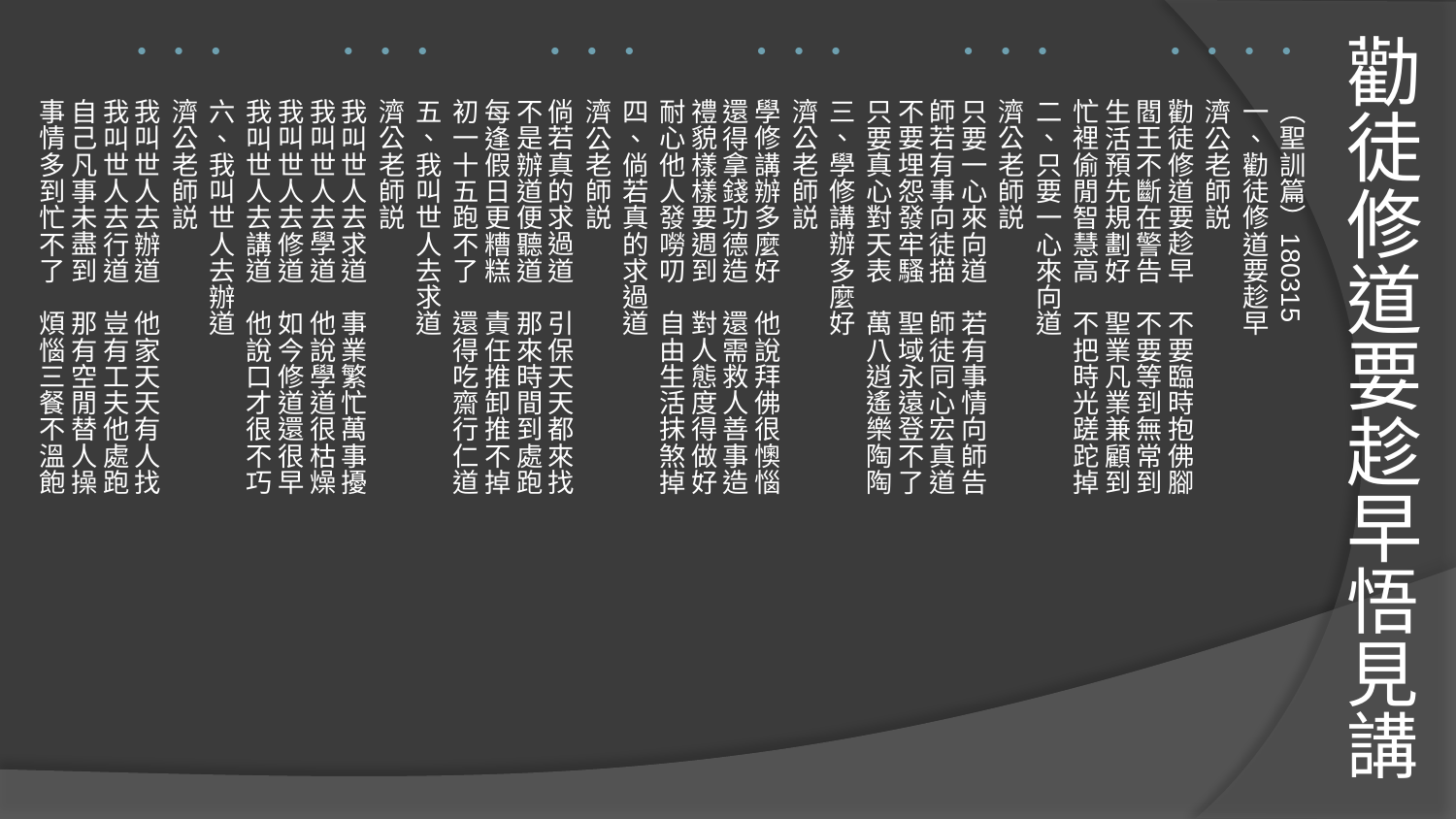

# 勸徒修道要趁早悟見講
（聖訓篇）180315
一、勸徒修道要趁早
濟公老師説
勸徒修道要趁早　不要臨時抱佛腳
閻王不斷在警告　不要等到無常到
生活預先規劃好　聖業凡業兼顧到
忙裡偷閒智慧高　不把時光蹉跎掉
二、只要一心來向道
濟公老師説
只要一心來向道　若有事情向師告
師若有事向徒描　師徒同心宏真道
不要埋怨發牢騷　聖域永遠登不了
只要真心對天表　萬八逍遙樂陶陶
三、學修講辦多麼好
濟公老師説
學修講辦多麼好　他說拜佛很懊惱
還得拿錢功德造　還需救人善事造
禮貌樣樣要週到　對人態度得做好
耐心他人發嘮叨　自由生活抹煞掉
四、倘若真的求過道
濟公老師説
倘若真的求過道　引保天天都來找
不是辦道便聽道　那來時間到處跑
每逢假日更糟糕　責任推卸推不掉
初一十五跑不了　還得吃齋行仁道
五、我叫世人去求道
濟公老師説
我叫世人去求道　事業繁忙萬事擾
我叫世人去學道　他說學道很枯燥
我叫世人去修道　如今修道還很早
我叫世人去講道　他說口才很不巧
六、我叫世人去辦道
濟公老師説
我叫世人去辦道　他家天天有人找
我叫世人去行道　豈有工夫他處跑
自己凡事未盡到　那有空閒替人操
事情多到忙不了　煩惱三餐不溫飽